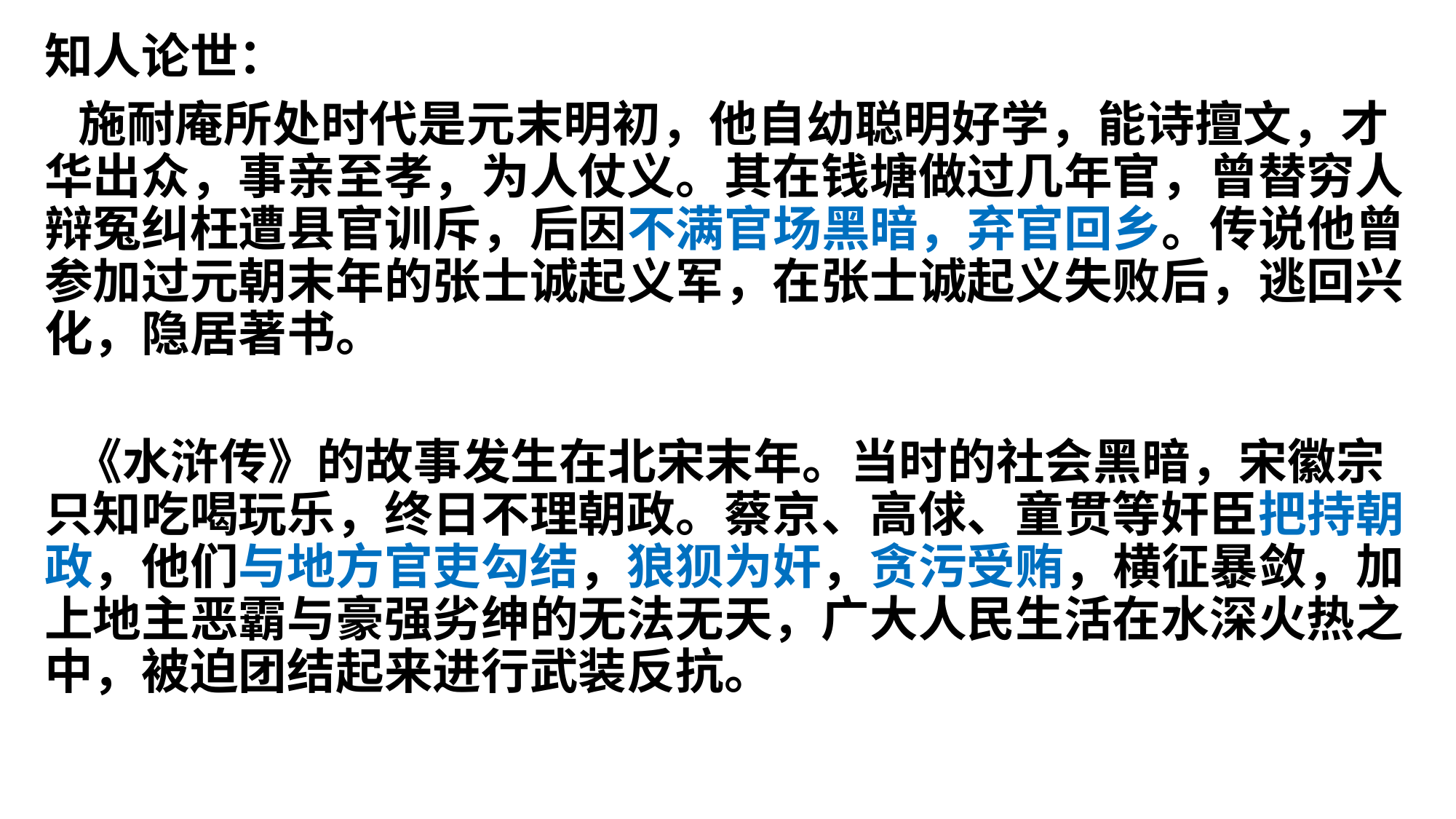

知人论世：
  施耐庵所处时代是元末明初，他自幼聪明好学，能诗擅文，才华出众，事亲至孝，为人仗义。其在钱塘做过几年官，曾替穷人辩冤纠枉遭县官训斥，后因不满官场黑暗，弃官回乡。传说他曾参加过元朝末年的张士诚起义军，在张士诚起义失败后，逃回兴化，隐居著书。

  《水浒传》的故事发生在北宋末年。当时的社会黑暗，宋徽宗只知吃喝玩乐，终日不理朝政。蔡京、高俅、童贯等奸臣把持朝政，他们与地方官吏勾结，狼狈为奸，贪污受贿，横征暴敛，加上地主恶霸与豪强劣绅的无法无天，广大人民生活在水深火热之中，被迫团结起来进行武装反抗。